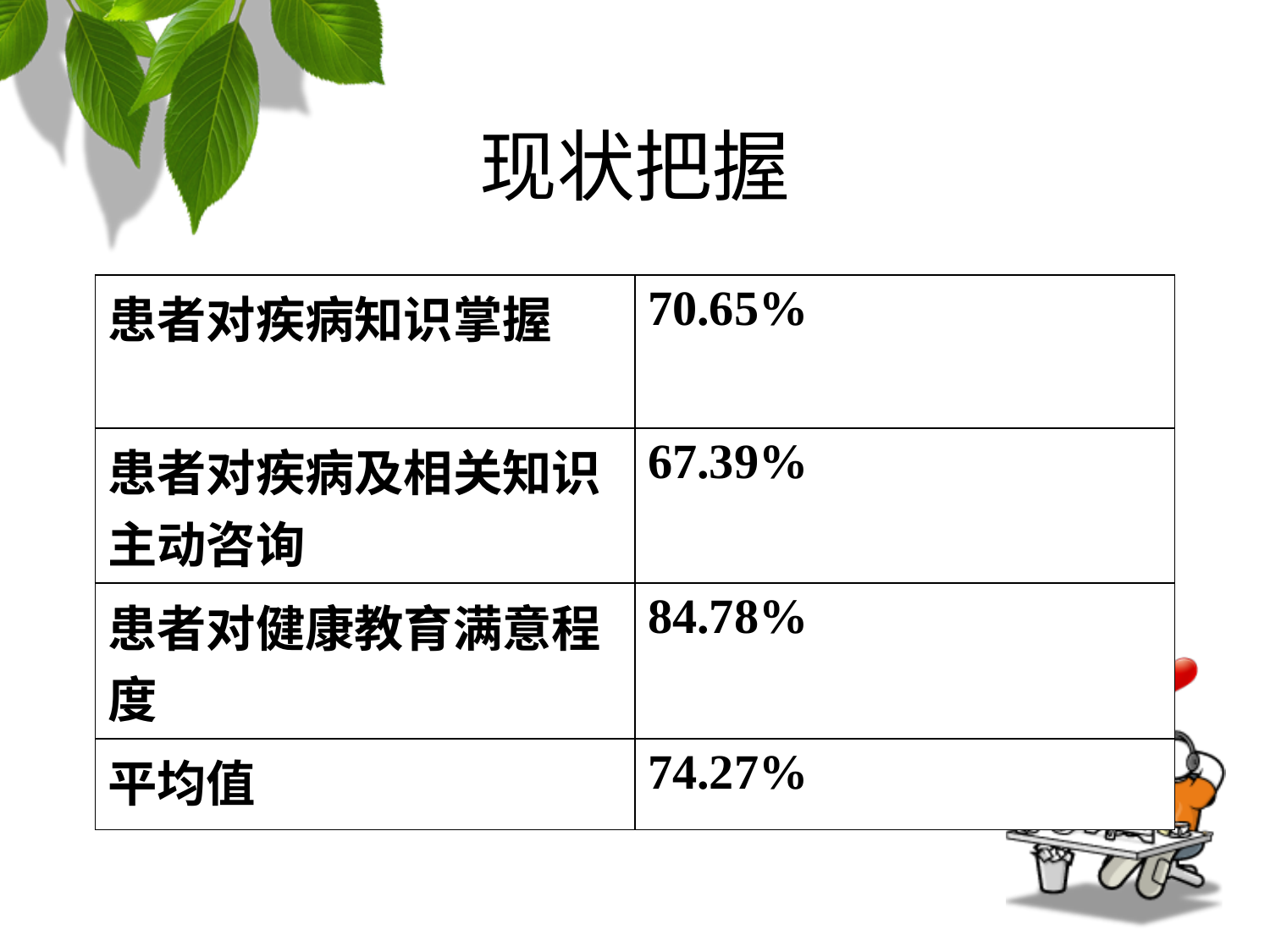

# 现状把握
| 患者对疾病知识掌握 | 70.65% |
| --- | --- |
| 患者对疾病及相关知识主动咨询 | 67.39% |
| 患者对健康教育满意程度 | 84.78% |
| 平均值 | 74.27% |